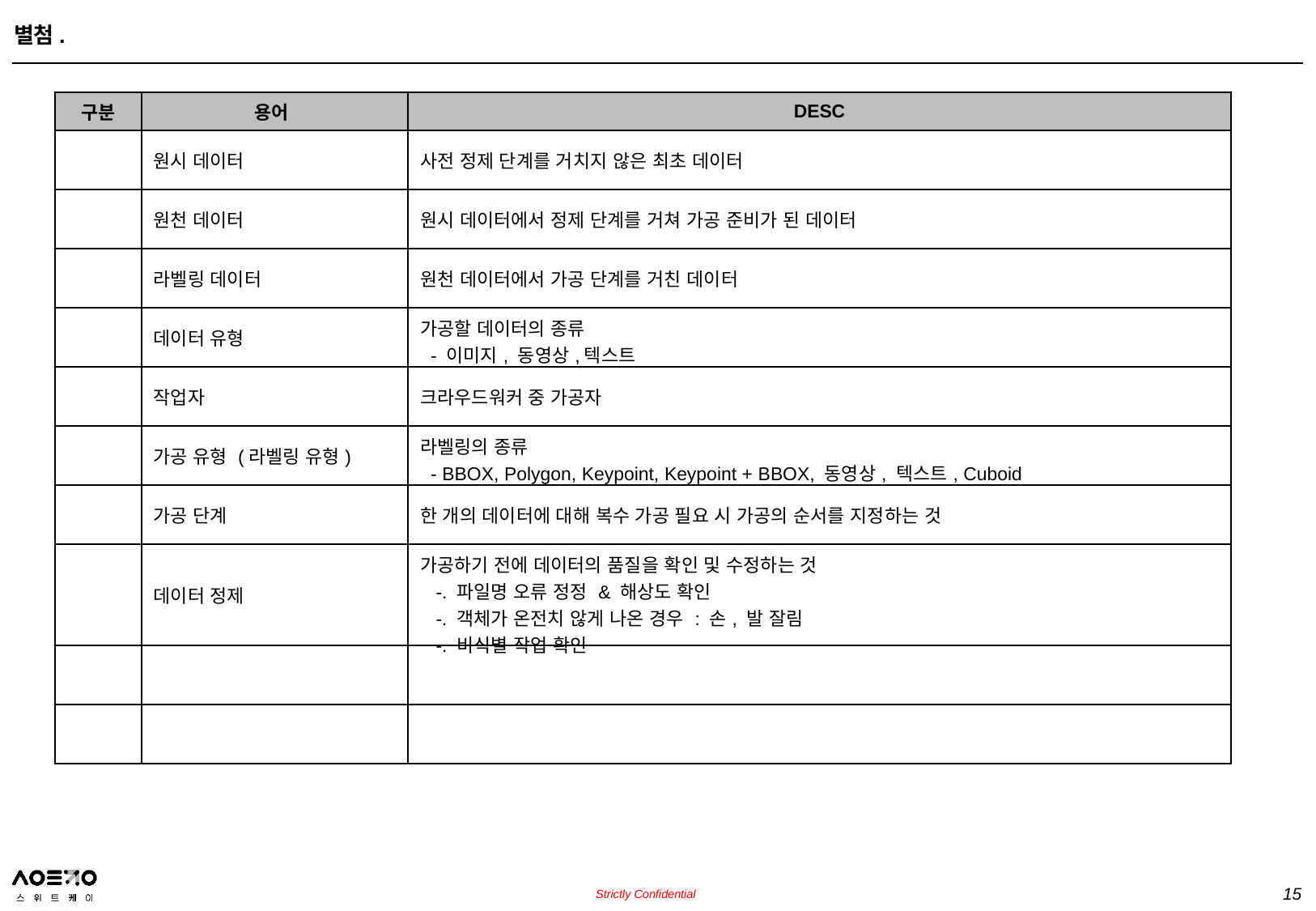

별첨.
| 구분 | 용어 | DESC |
| --- | --- | --- |
|  | 원시 데이터 | 사전 정제 단계를 거치지 않은 최초 데이터 |
|  | 원천 데이터 | 원시 데이터에서 정제 단계를 거쳐 가공 준비가 된 데이터 |
|  | 라벨링 데이터 | 원천 데이터에서 가공 단계를 거친 데이터 |
|  | 데이터 유형 | 가공할 데이터의 종류 - 이미지, 동영상,텍스트 |
|  | 작업자 | 크라우드워커 중 가공자 |
|  | 가공 유형 (라벨링 유형) | 라벨링의 종류 - BBOX, Polygon, Keypoint, Keypoint + BBOX, 동영상, 텍스트, Cuboid |
|  | 가공 단계 | 한 개의 데이터에 대해 복수 가공 필요 시 가공의 순서를 지정하는 것 |
|  | 데이터 정제 | 가공하기 전에 데이터의 품질을 확인 및 수정하는 것 -. 파일명 오류 정정 & 해상도 확인 -. 객체가 온전치 않게 나온 경우 : 손, 발 잘림 -. 비식별 작업 확인 |
|  |  |  |
|  |  |  |